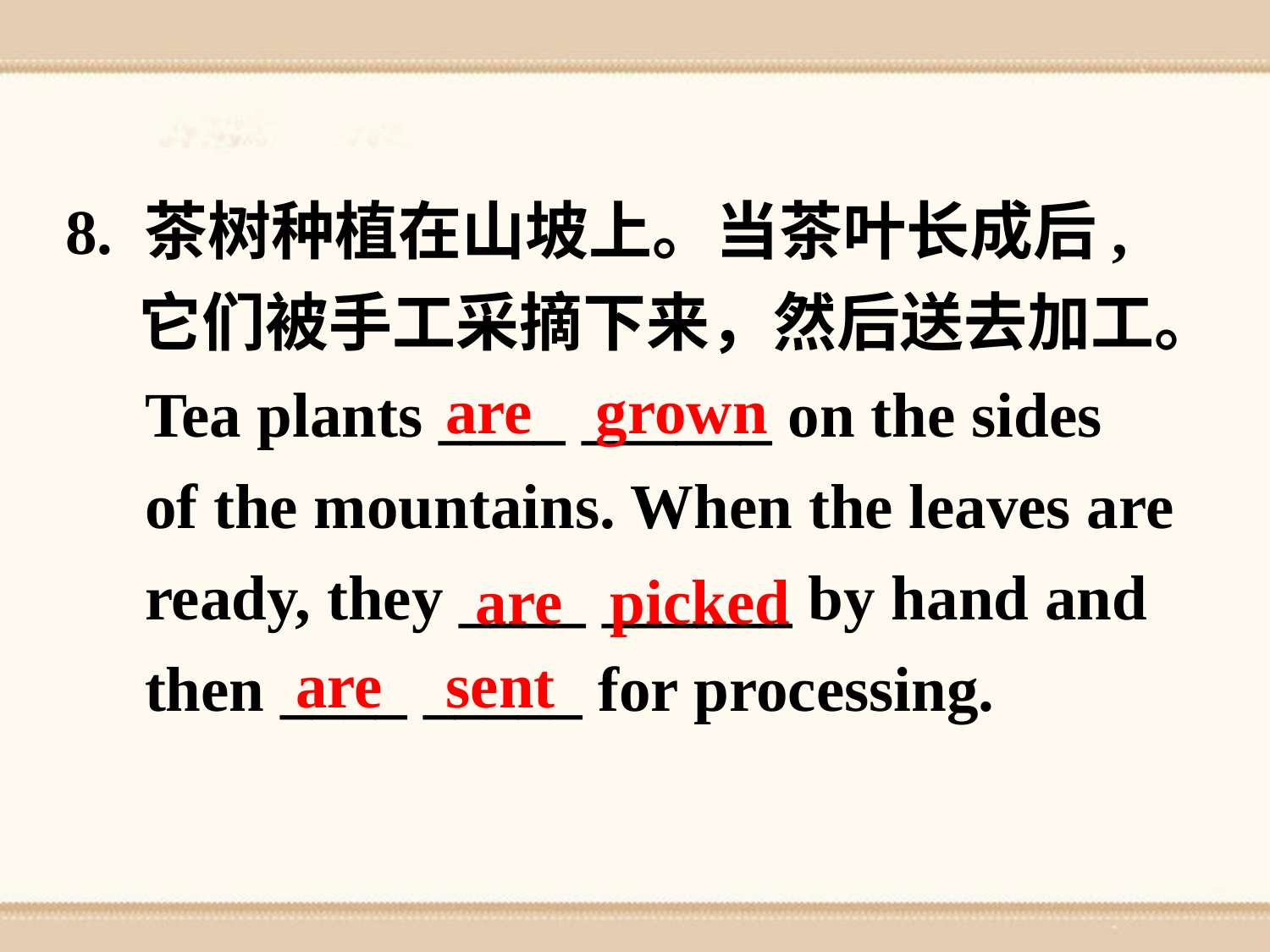

8. 茶树种植在山坡上。当茶叶长成后,
    它们被手工采摘下来，然后送去加工。
     Tea plants ____ ______ on the sides
     of the mountains. When the leaves are
     ready, they ____ ______ by hand and
     then ____ _____ for processing.
are    grown
are   picked
are    sent